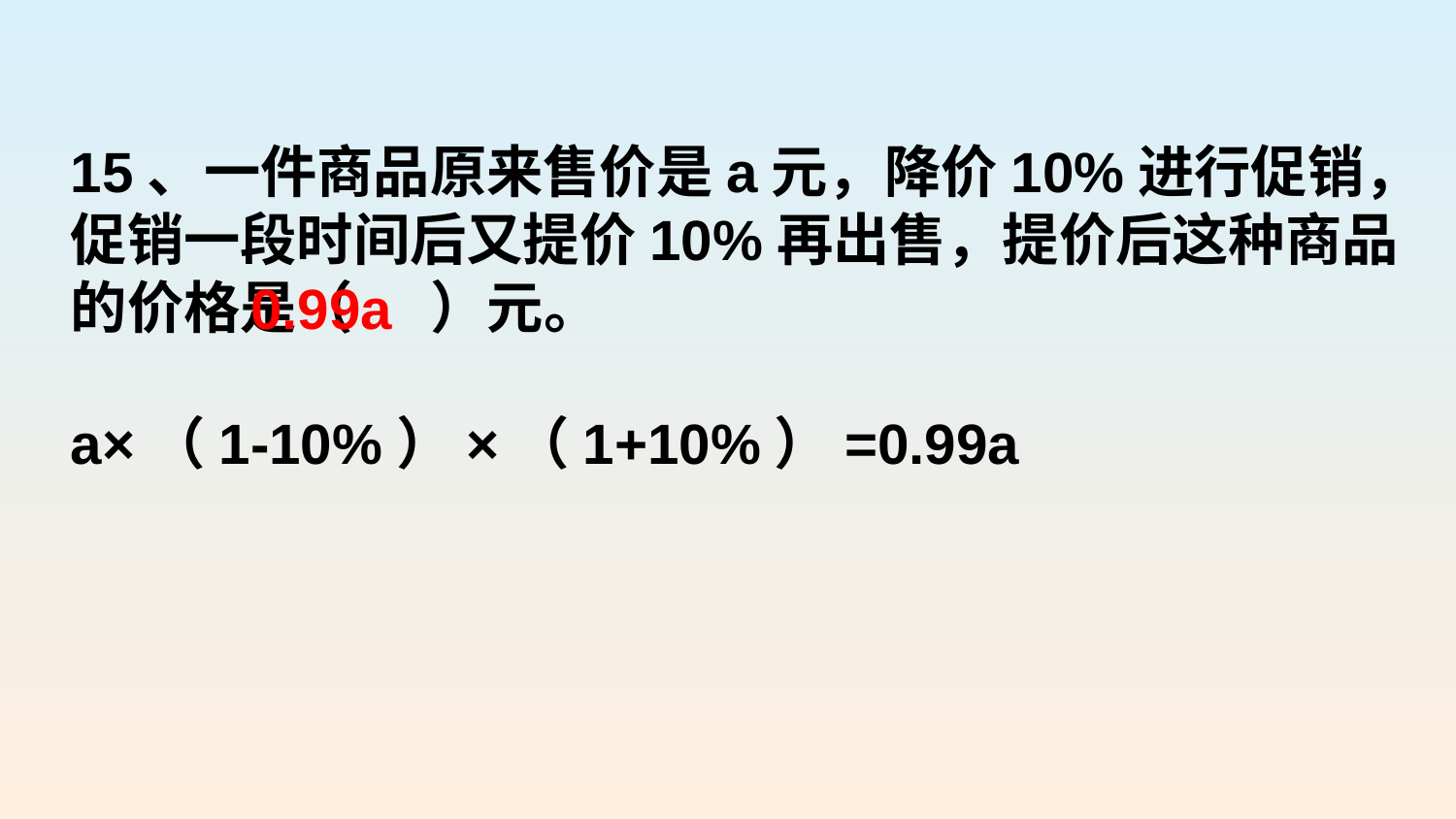

15、一件商品原来售价是a元，降价10%进行促销，促销一段时间后又提价10%再出售，提价后这种商品的价格是（      ）元。

a×（1-10%）×（1+10%）=0.99a
0.99a